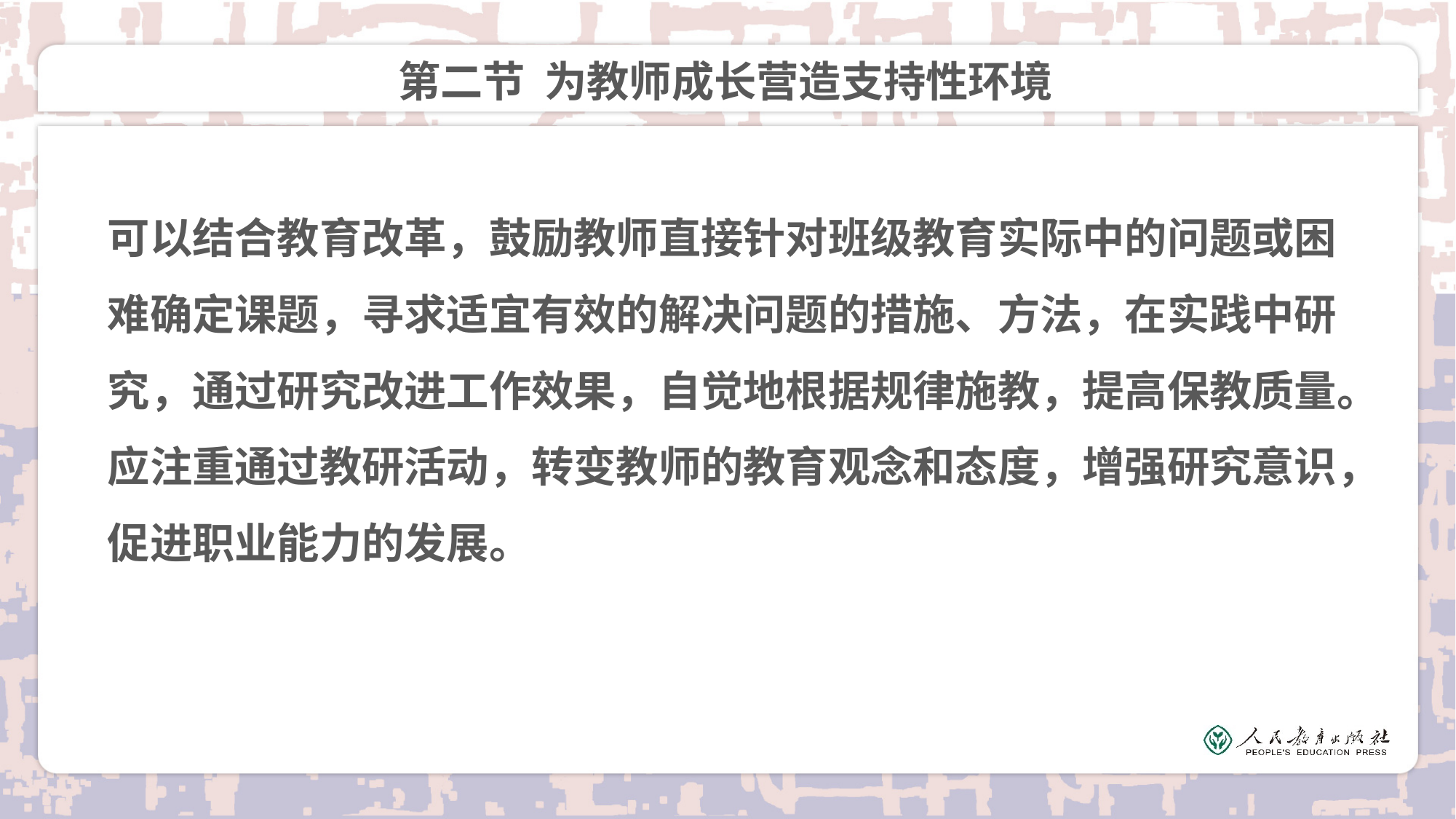

# 第二节  为教师成长营造支持性环境
可以结合教育改革，鼓励教师直接针对班级教育实际中的问题或困难确定课题，寻求适宜有效的解决问题的措施、方法，在实践中研究，通过研究改进工作效果，自觉地根据规律施教，提高保教质量。应注重通过教研活动，转变教师的教育观念和态度，增强研究意识，促进职业能力的发展。